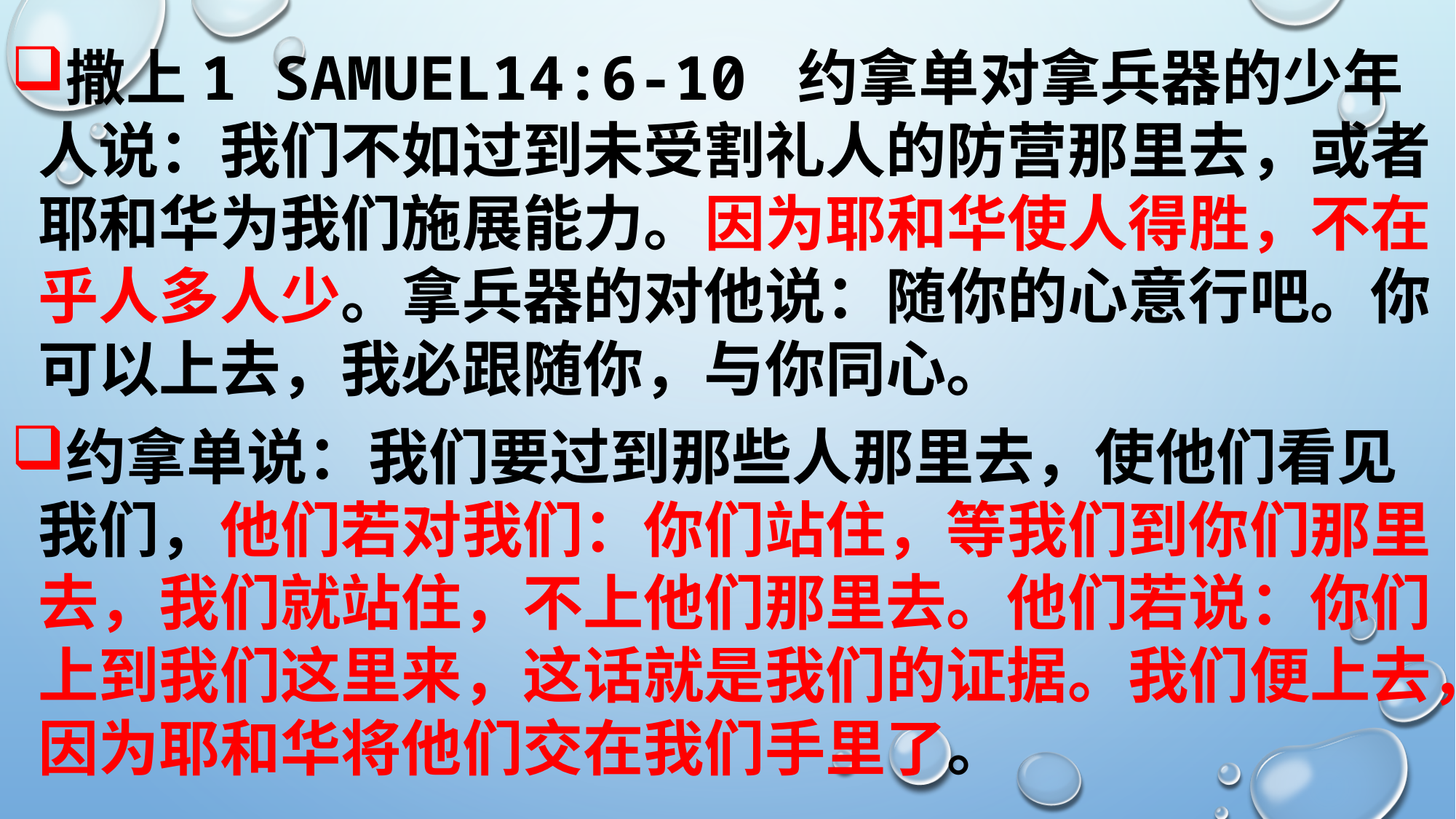

撒上1 Samuel14:6-10 约拿单对拿兵器的少年人说：我们不如过到未受割礼人的防营那里去，或者耶和华为我们施展能力。因为耶和华使人得胜，不在乎人多人少。拿兵器的对他说：随你的心意行吧。你可以上去，我必跟随你，与你同心。
约拿单说：我们要过到那些人那里去，使他们看见我们，他们若对我们：你们站住，等我们到你们那里去，我们就站住，不上他们那里去。他们若说：你们上到我们这里来，这话就是我们的证据。我们便上去，因为耶和华将他们交在我们手里了。